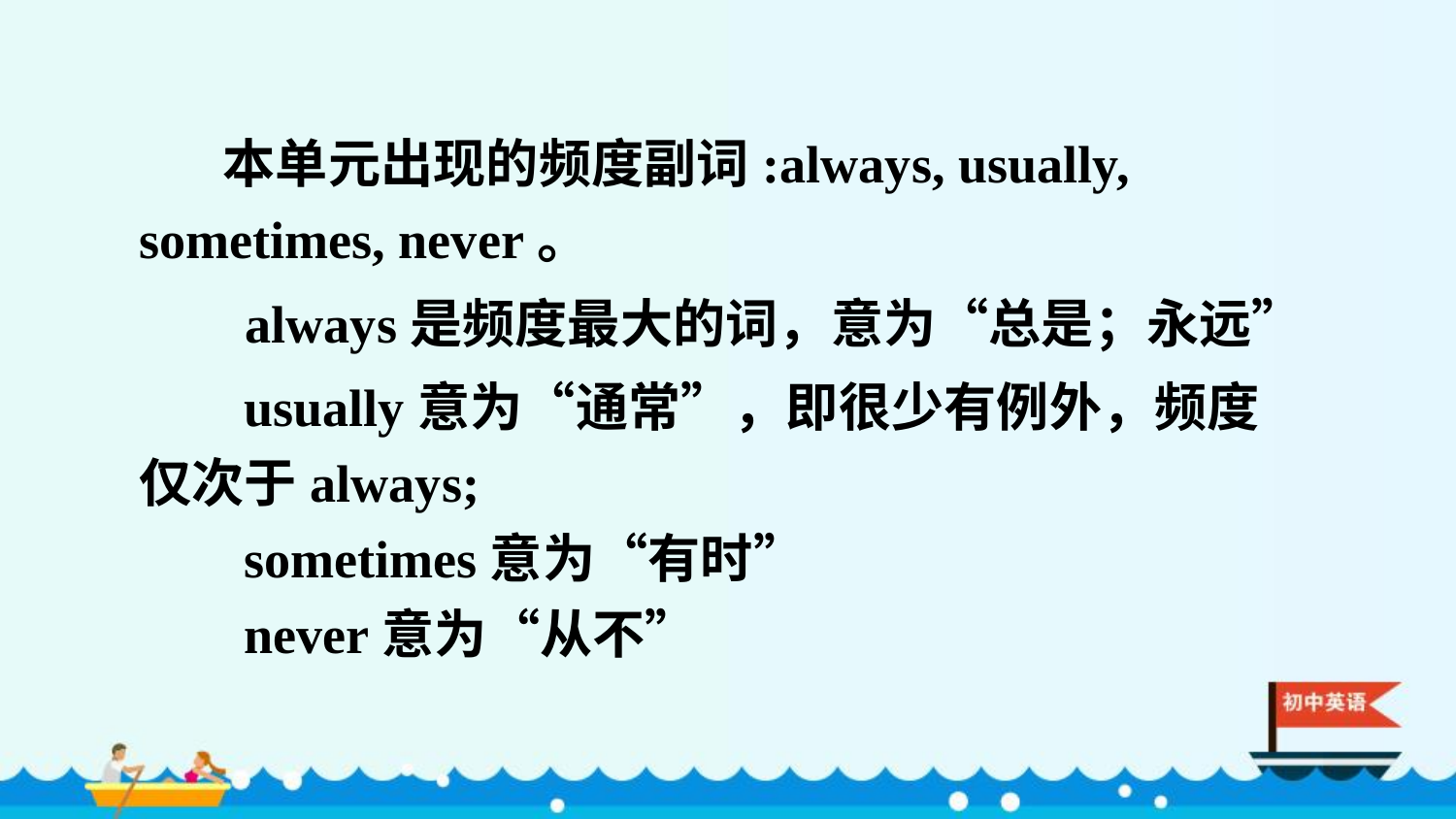

本单元出现的频度副词:always, usually, sometimes, never。
        always是频度最大的词，意为“总是；永远”
        usually意为“通常”，即很少有例外，频度仅次于always;
        sometimes意为“有时”
        never意为“从不”